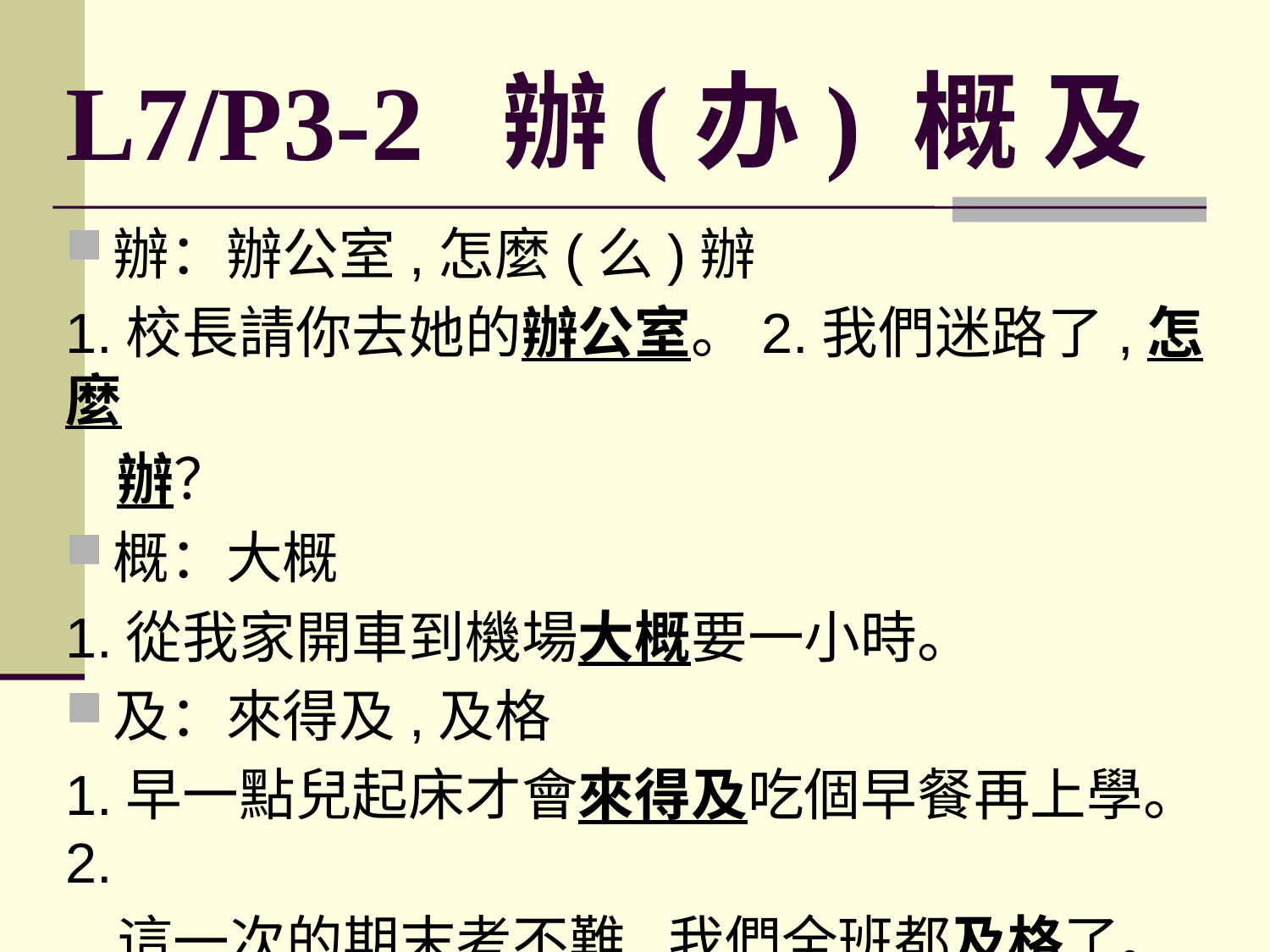

# L7/P3-2  辦(办) 概 及
辦：辦公室,怎麼(么)辦
1.校長請你去她的辦公室。2.我們迷路了,怎麼
   辦？
概：大概
1.從我家開車到機場大概要一小時。
及：來得及,及格
1.早一點兒起床才會來得及吃個早餐再上學。2.
   這一次的期末考不難,我們全班都及格了。